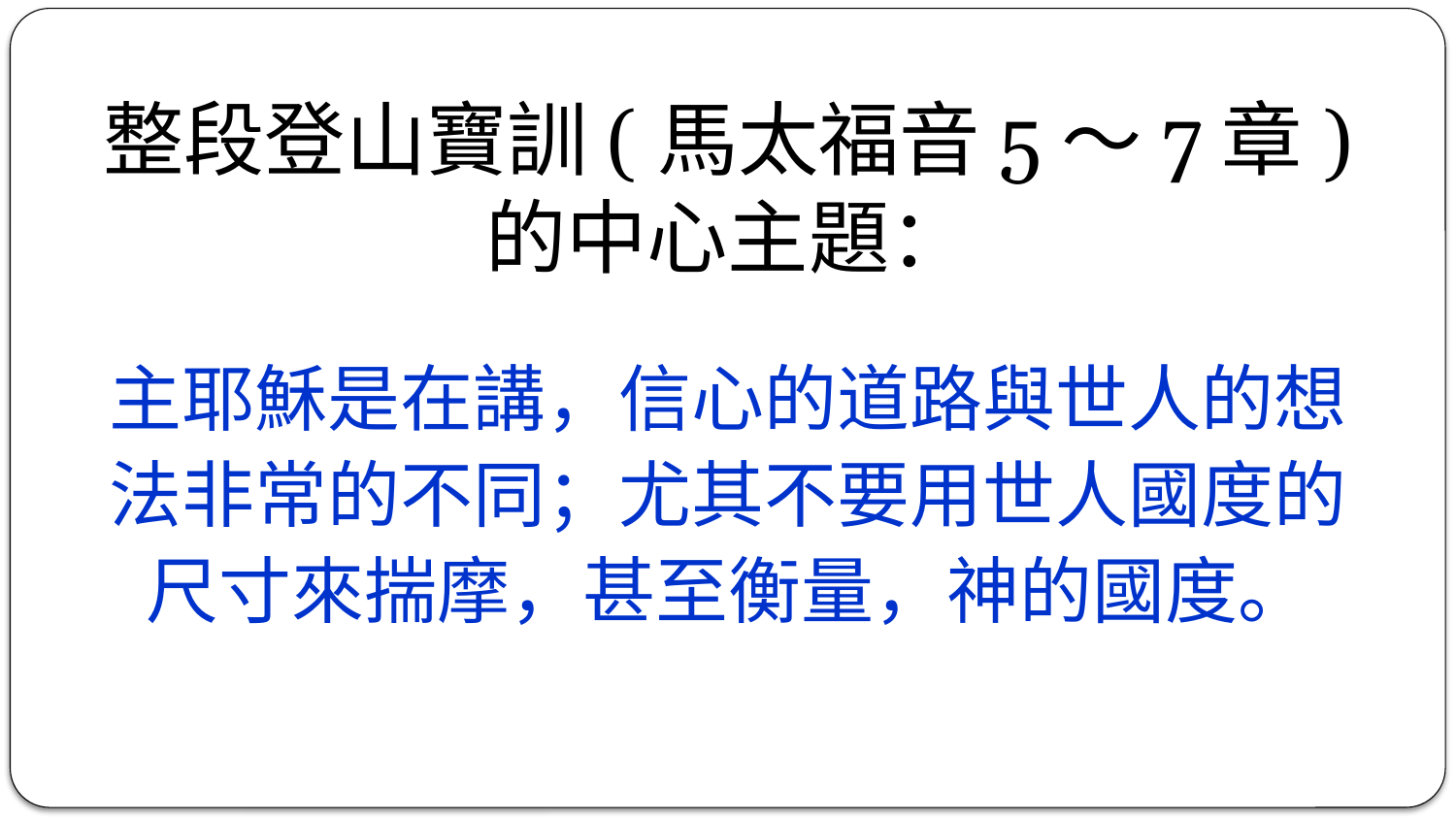

整段登山寶訓(馬太福音5～7章)
的中心主題：
主耶穌是在講，信心的道路與世人的想法非常的不同；尤其不要用世人國度的尺寸來揣摩，甚至衡量，神的國度。